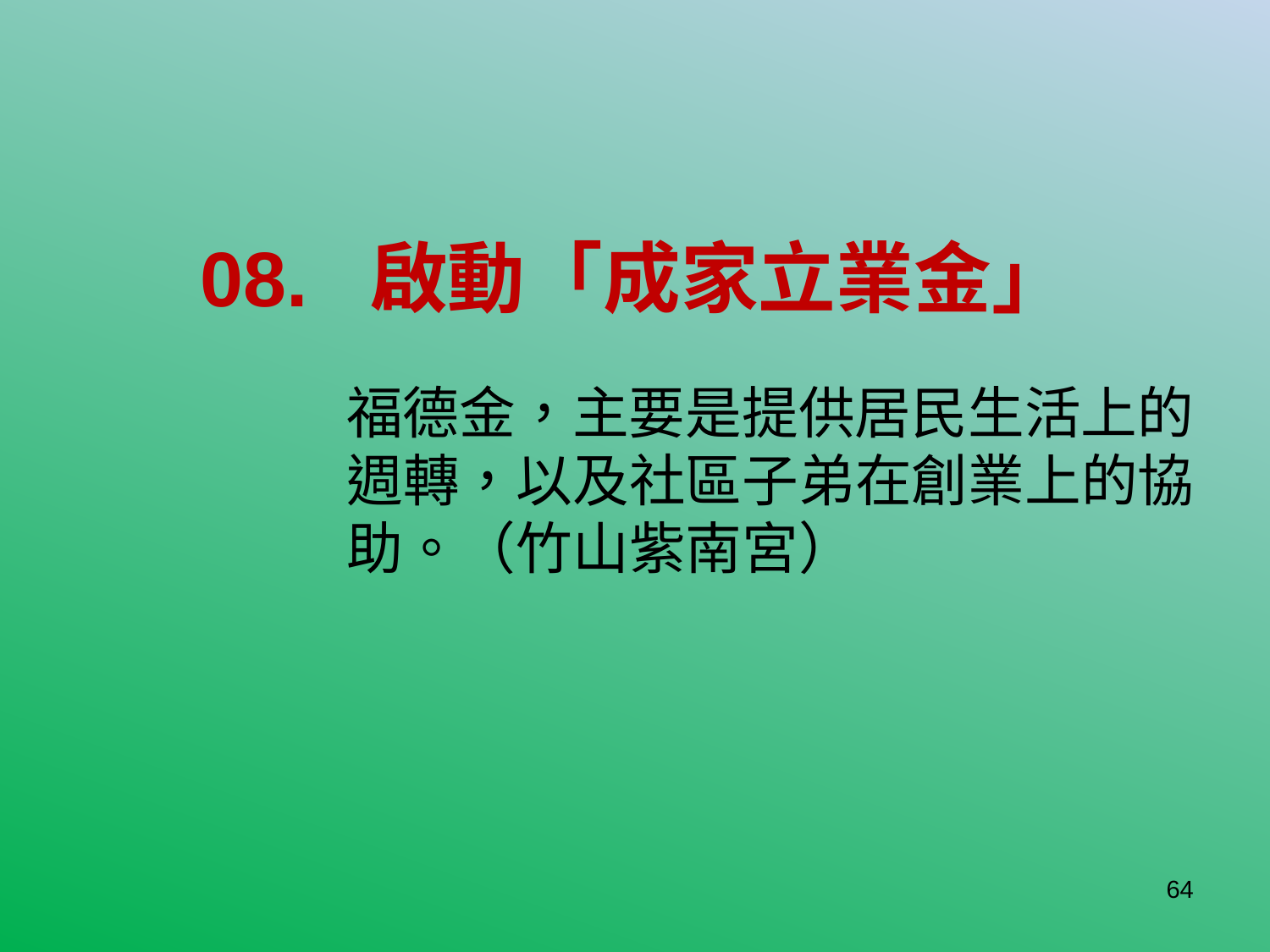

# 08.  啟動「成家立業金」
福德金，主要是提供居民生活上的週轉，以及社區子弟在創業上的協助。（竹山紫南宮）
64